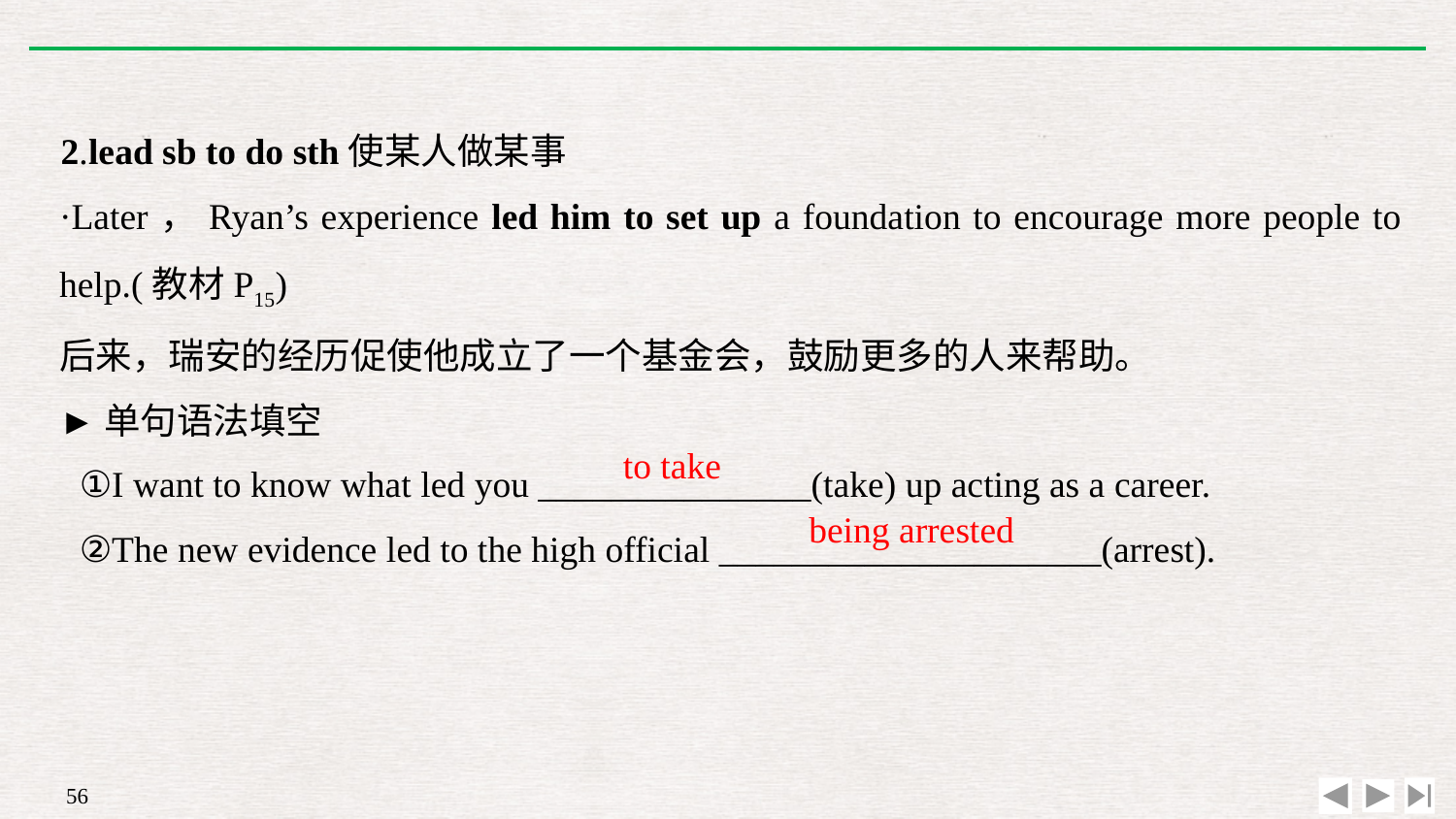

2.lead sb to do sth使某人做某事
·Later，Ryan’s experience led him to set up a foundation to encourage more people to help.(教材P15)
后来，瑞安的经历促使他成立了一个基金会，鼓励更多的人来帮助。
►单句语法填空
①I want to know what led you _______________(take) up acting as a career.
②The new evidence led to the high official _____________________(arrest).
to take
being arrested